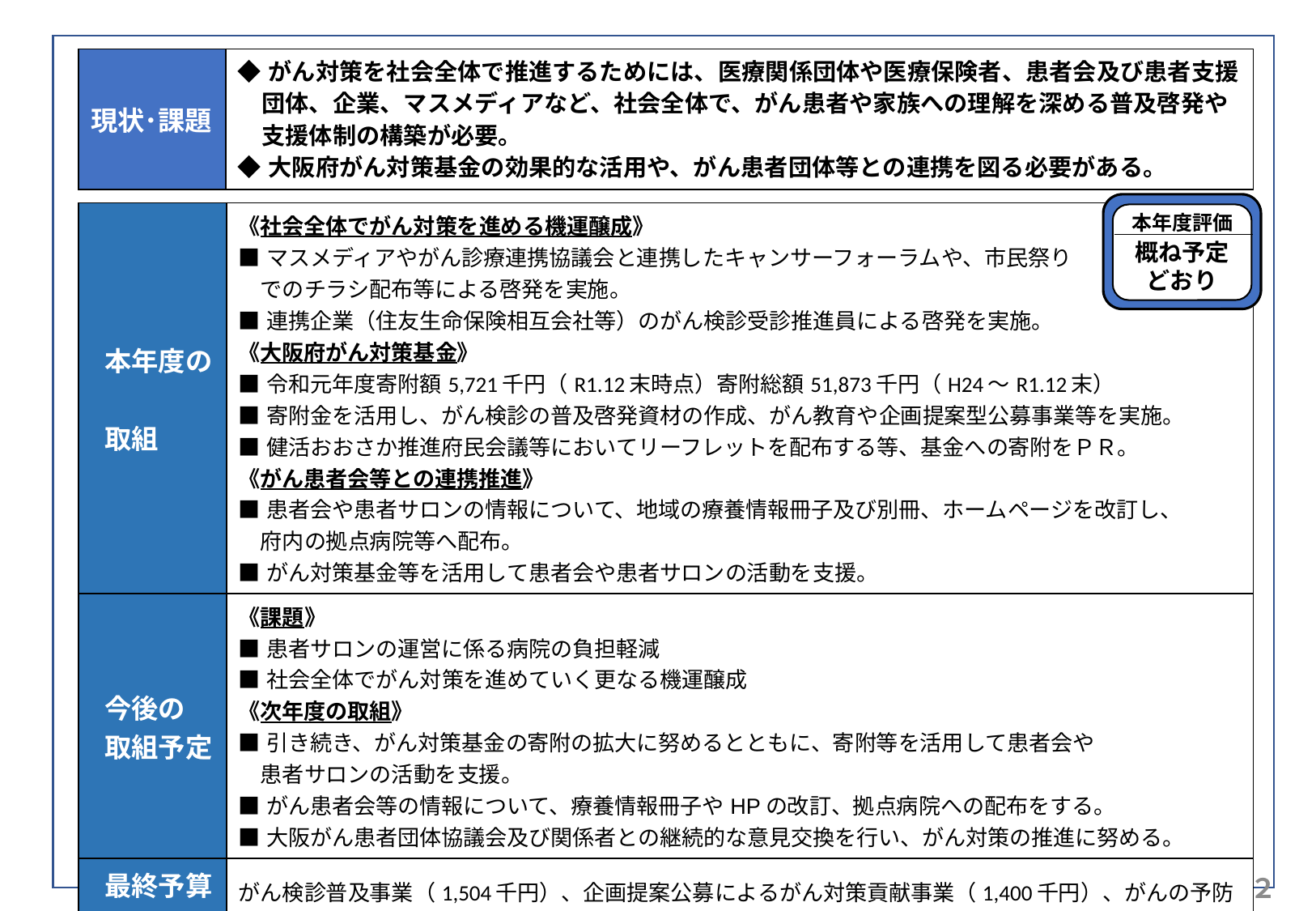

（３）
| 現状･課題 | ◆がん対策を社会全体で推進するためには、医療関係団体や医療保険者、患者会及び患者支援団体、企業、マスメディアなど、社会全体で、がん患者や家族への理解を深める普及啓発や支援体制の構築が必要。　　　 ◆大阪府がん対策基金の効果的な活用や、がん患者団体等との連携を図る必要がある。 |
| --- | --- |

本年度評価

概ね予定
どおり
| 本年度の 取組 | 《社会全体でがん対策を進める機運醸成》 ■マスメディアやがん診療連携協議会と連携したキャンサーフォーラムや、市民祭り 　でのチラシ配布等による啓発を実施。 ■連携企業（住友生命保険相互会社等）のがん検診受診推進員による啓発を実施。 《大阪府がん対策基金》 ■令和元年度寄附額5,721千円（R1.12末時点）寄附総額51,873千円（H24～R1.12末） ■寄附金を活用し、がん検診の普及啓発資材の作成、がん教育や企画提案型公募事業等を実施。 ■健活おおさか推進府民会議等においてリーフレットを配布する等、基金への寄附をＰＲ。 《がん患者会等との連携推進》 ■患者会や患者サロンの情報について、地域の療養情報冊子及び別冊、ホームページを改訂し、 　府内の拠点病院等へ配布。 ■がん対策基金等を活用して患者会や患者サロンの活動を支援。 |
| --- | --- |
| 今後の 取組予定 | 《課題》 ■患者サロンの運営に係る病院の負担軽減 ■社会全体でがん対策を進めていく更なる機運醸成 《次年度の取組》 ■引き続き、がん対策基金の寄附の拡大に努めるとともに、寄附等を活用して患者会や 　患者サロンの活動を支援。 ■がん患者会等の情報について、療養情報冊子やHPの改訂、拠点病院への配布をする。 ■大阪がん患者団体協議会及び関係者との継続的な意見交換を行い、がん対策の推進に努める。 |
| 最終予算　　 　 (案) | がん検診普及事業（1,504千円）、企画提案公募によるがん対策貢献事業（1,400千円）、がんの予防につながる学習活動の充実支援事業（410千円）、緩和医療についての正しい知識の普及事業（4,457千円）等 |
概ね予定どおり
概ね予定どおり
＜がん検診部会/がん診療連携検討部会/小児･AYA世代のがん対策部会/肝炎肝がん対策部会＞　２